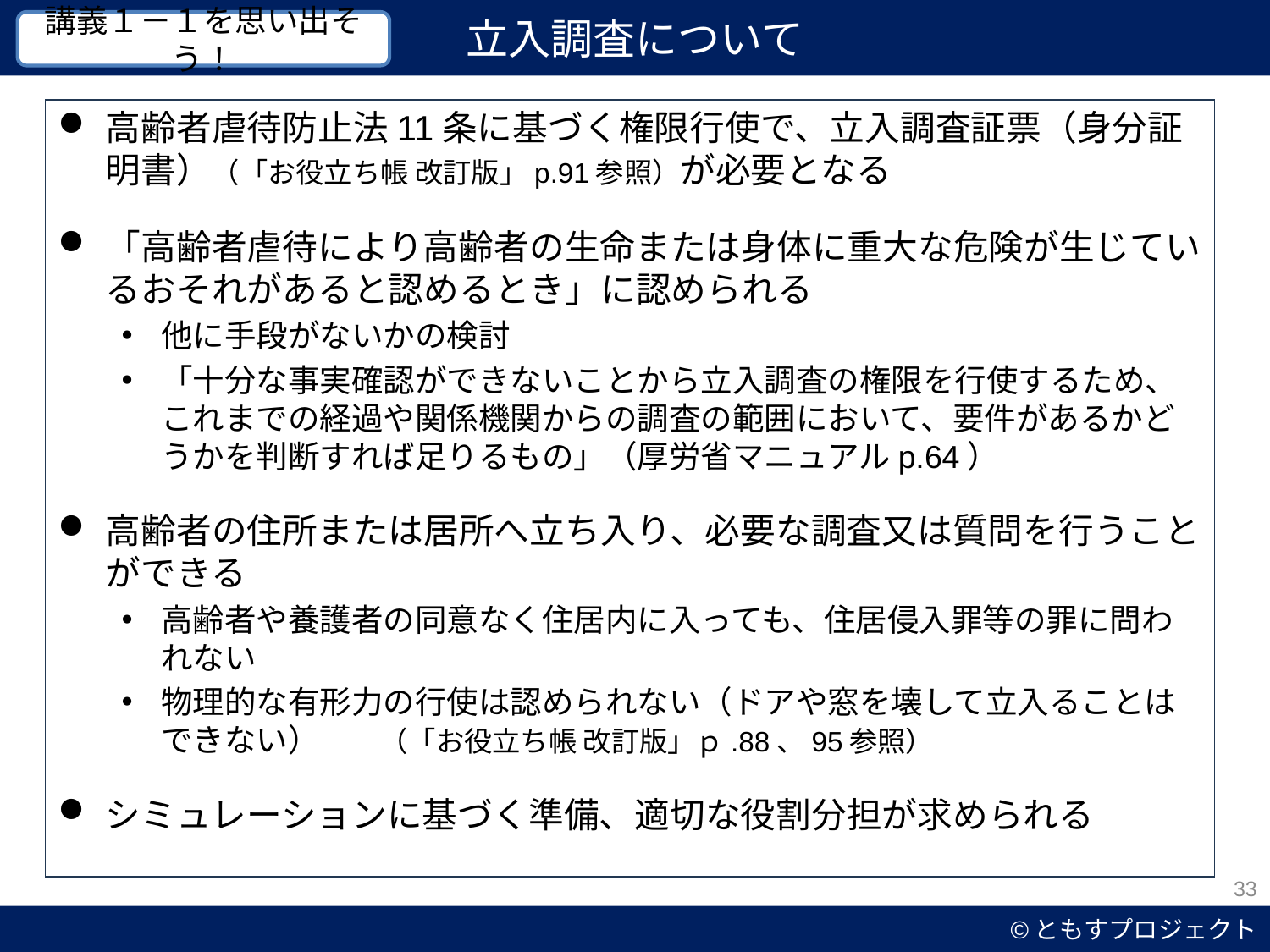

立入調査について
講義１－１を思い出そう！
高齢者虐待防止法11条に基づく権限行使で、立入調査証票（身分証明書）（「お役立ち帳 改訂版」p.91参照）が必要となる

「高齢者虐待により高齢者の生命または身体に重大な危険が生じているおそれがあると認めるとき」に認められる
他に手段がないかの検討
「十分な事実確認ができないことから立入調査の権限を行使するため、これまでの経過や関係機関からの調査の範囲において、要件があるかどうかを判断すれば足りるもの」（厚労省マニュアルp.64）

高齢者の住所または居所へ立ち入り、必要な調査又は質問を行うことができる
高齢者や養護者の同意なく住居内に入っても、住居侵入罪等の罪に問われない
物理的な有形力の行使は認められない（ドアや窓を壊して立入ることはできない）　　（「お役立ち帳 改訂版」ｐ.88、95参照）

シミュレーションに基づく準備、適切な役割分担が求められる
33
©ともすプロジェクト